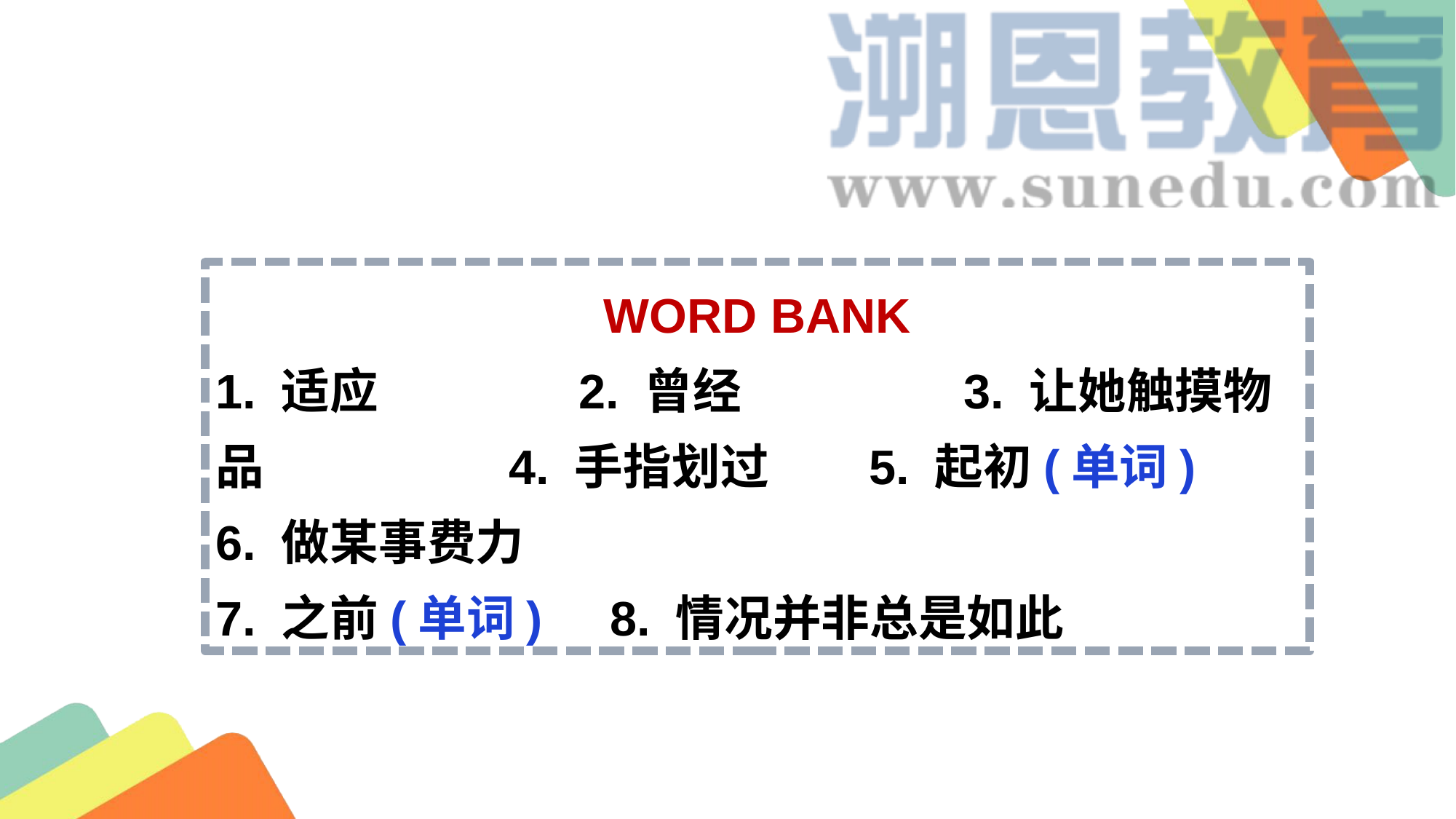

WORD BANK
1. 适应                 2. 曾经                   3. 让她触摸物品                     4. 手指划过        5. 起初(单词)        6. 做某事费力
7. 之前(单词)     8. 情况并非总是如此